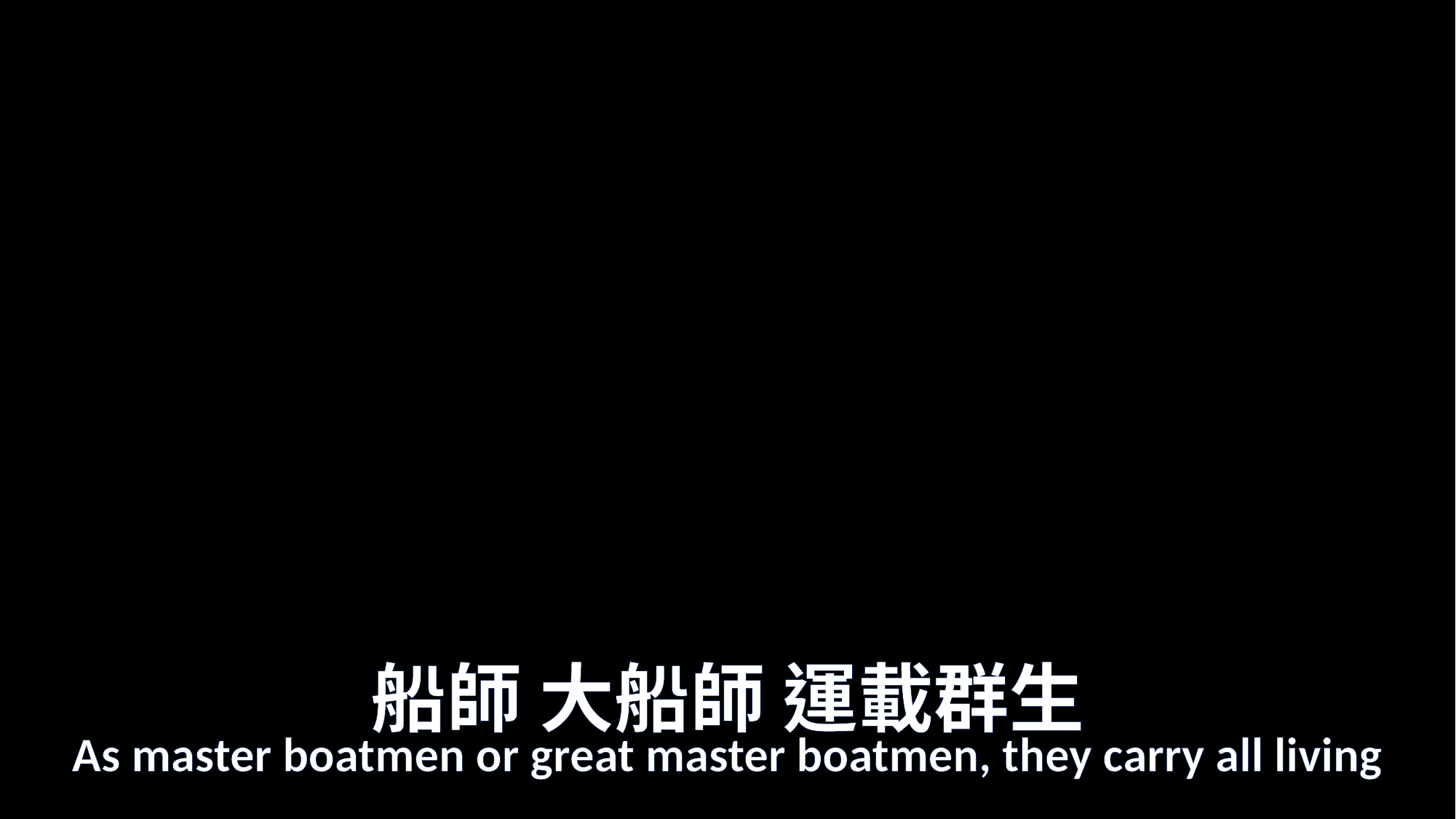

# 船師 大船師 運載群生
As master boatmen or great master boatmen, they carry all living